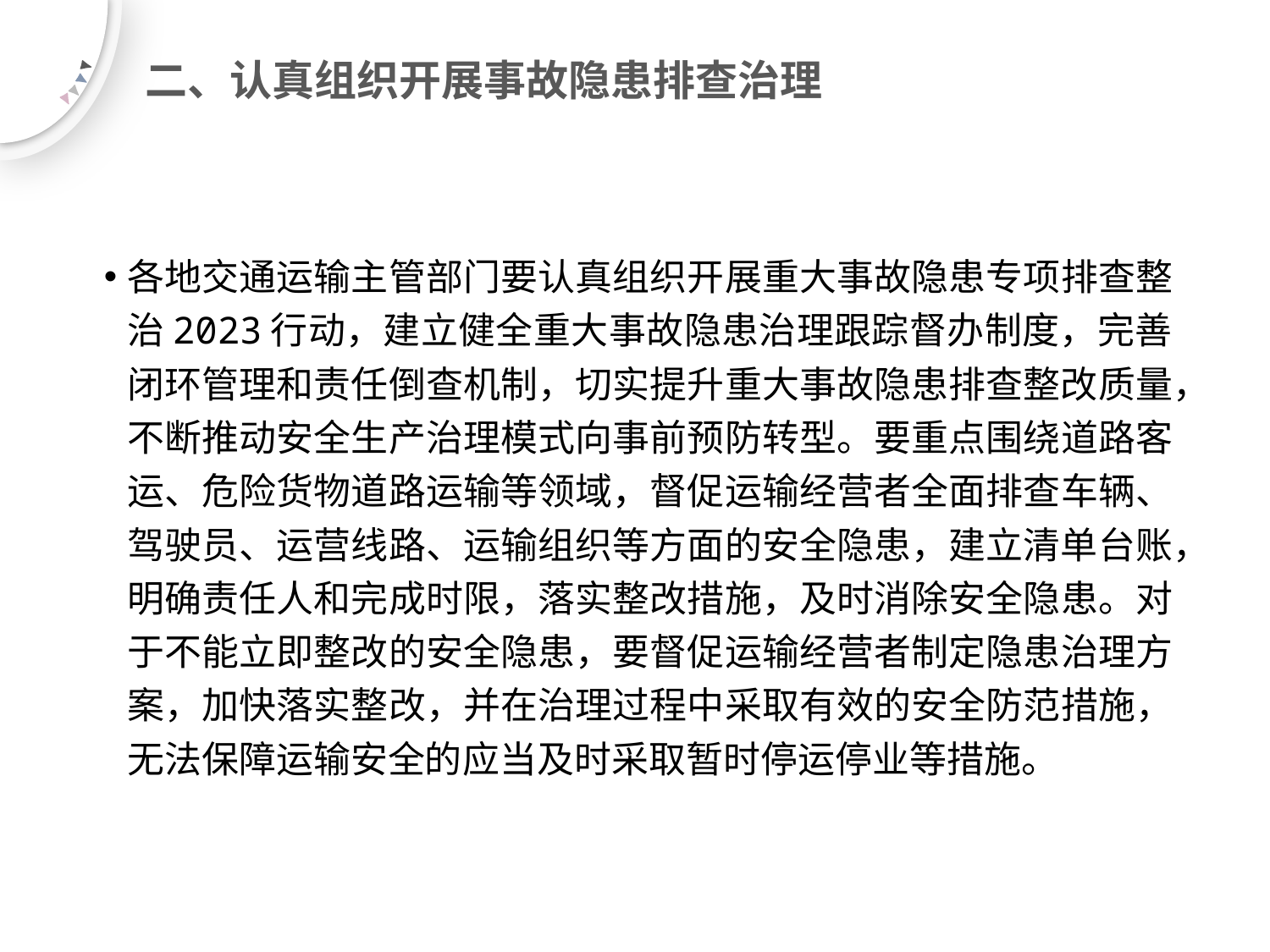

# 二、认真组织开展事故隐患排查治理
各地交通运输主管部门要认真组织开展重大事故隐患专项排查整治2023行动，建立健全重大事故隐患治理跟踪督办制度，完善闭环管理和责任倒查机制，切实提升重大事故隐患排查整改质量，不断推动安全生产治理模式向事前预防转型。要重点围绕道路客运、危险货物道路运输等领域，督促运输经营者全面排查车辆、驾驶员、运营线路、运输组织等方面的安全隐患，建立清单台账，明确责任人和完成时限，落实整改措施，及时消除安全隐患。对于不能立即整改的安全隐患，要督促运输经营者制定隐患治理方案，加快落实整改，并在治理过程中采取有效的安全防范措施，无法保障运输安全的应当及时采取暂时停运停业等措施。